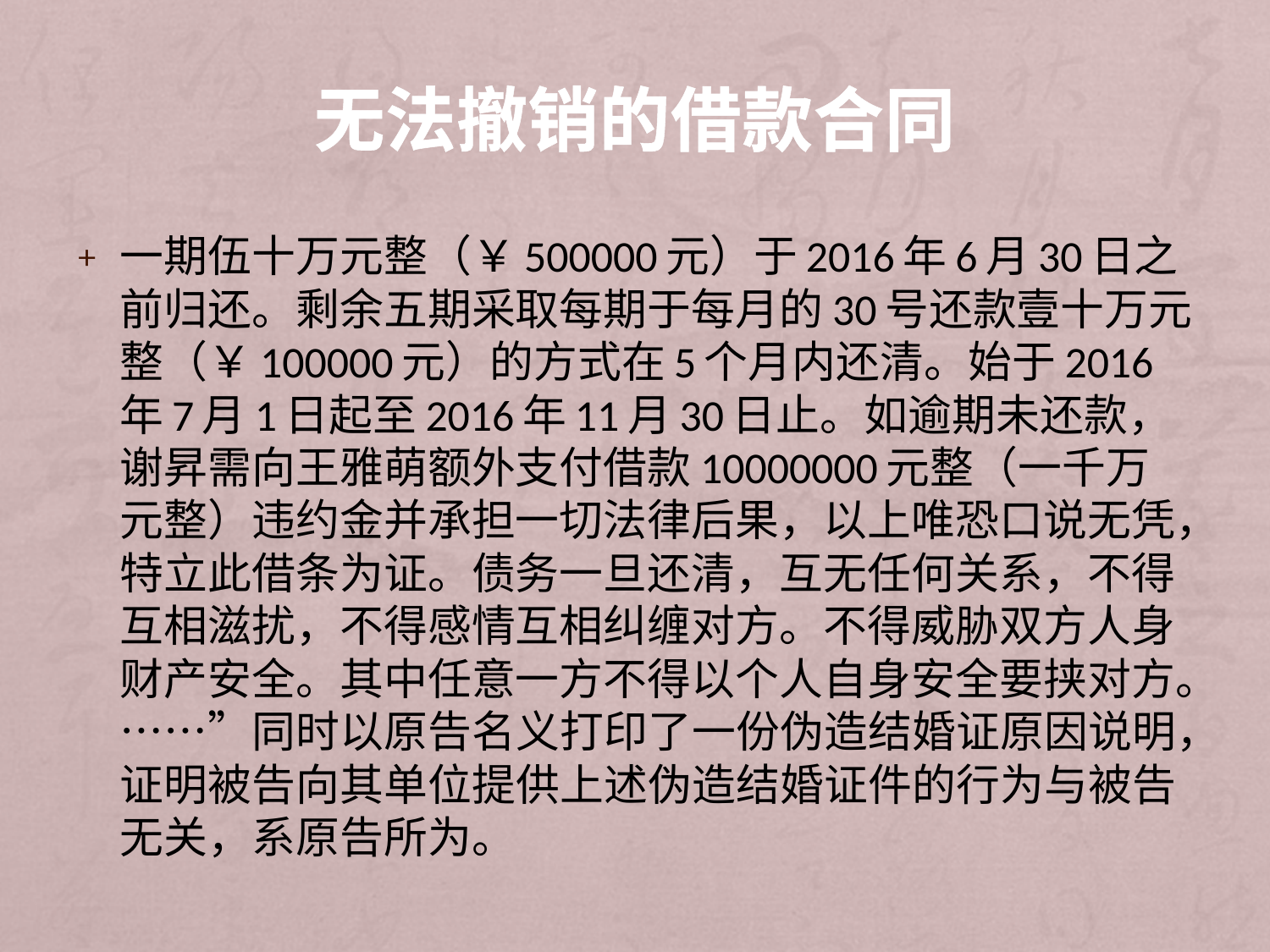

# 无法撤销的借款合同
一期伍十万元整（￥500000元）于2016年6月30日之前归还。剩余五期采取每期于每月的30号还款壹十万元整（￥100000元）的方式在5个月内还清。始于2016年7月1日起至2016年11月30日止。如逾期未还款，谢昇需向王雅萌额外支付借款10000000元整（一千万元整）违约金并承担一切法律后果，以上唯恐口说无凭，特立此借条为证。债务一旦还清，互无任何关系，不得互相滋扰，不得感情互相纠缠对方。不得威胁双方人身财产安全。其中任意一方不得以个人自身安全要挟对方。……”同时以原告名义打印了一份伪造结婚证原因说明，证明被告向其单位提供上述伪造结婚证件的行为与被告无关，系原告所为。